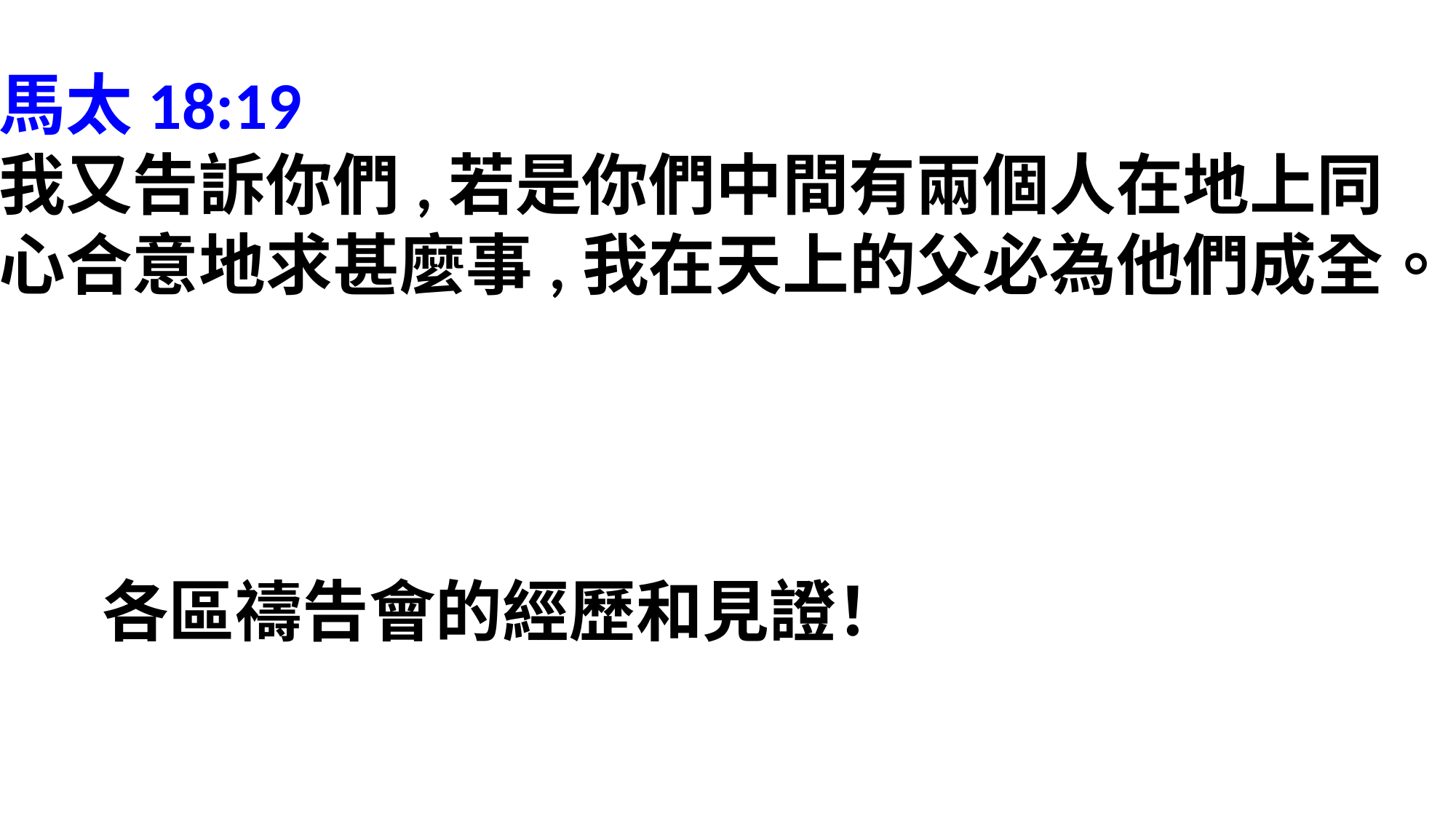

馬太18:19
我又告訴你們,若是你們中間有兩個人在地上同心合意地求甚麼事,我在天上的父必為他們成全。

各區禱告會的經歷和見證！